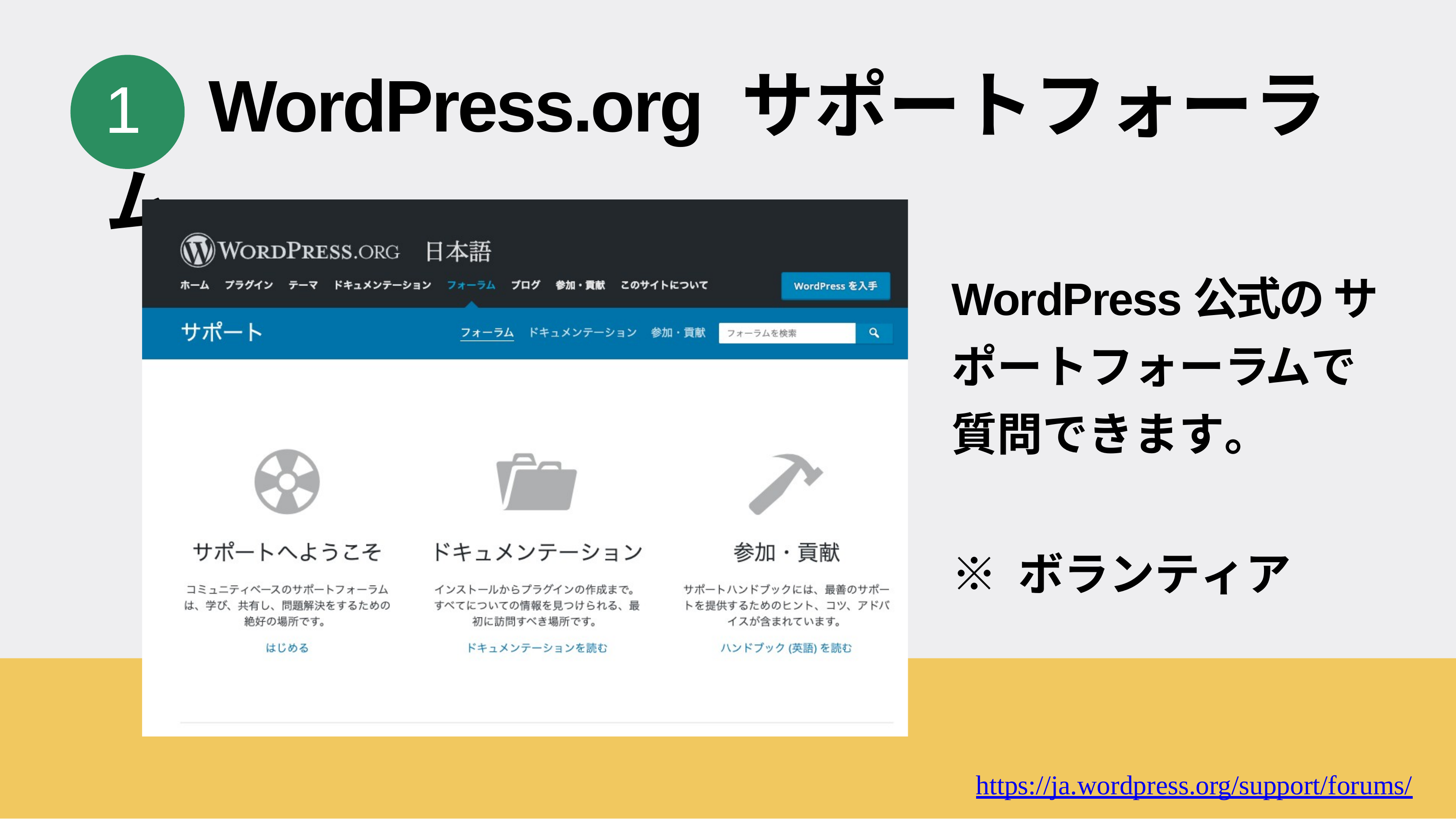

# 1	WordPress.org サポートフォーラム

WordPress公式の サポートフォーラムで 質問できます。

※ ボランティア

https://ja.wordpress.org/support/forums/